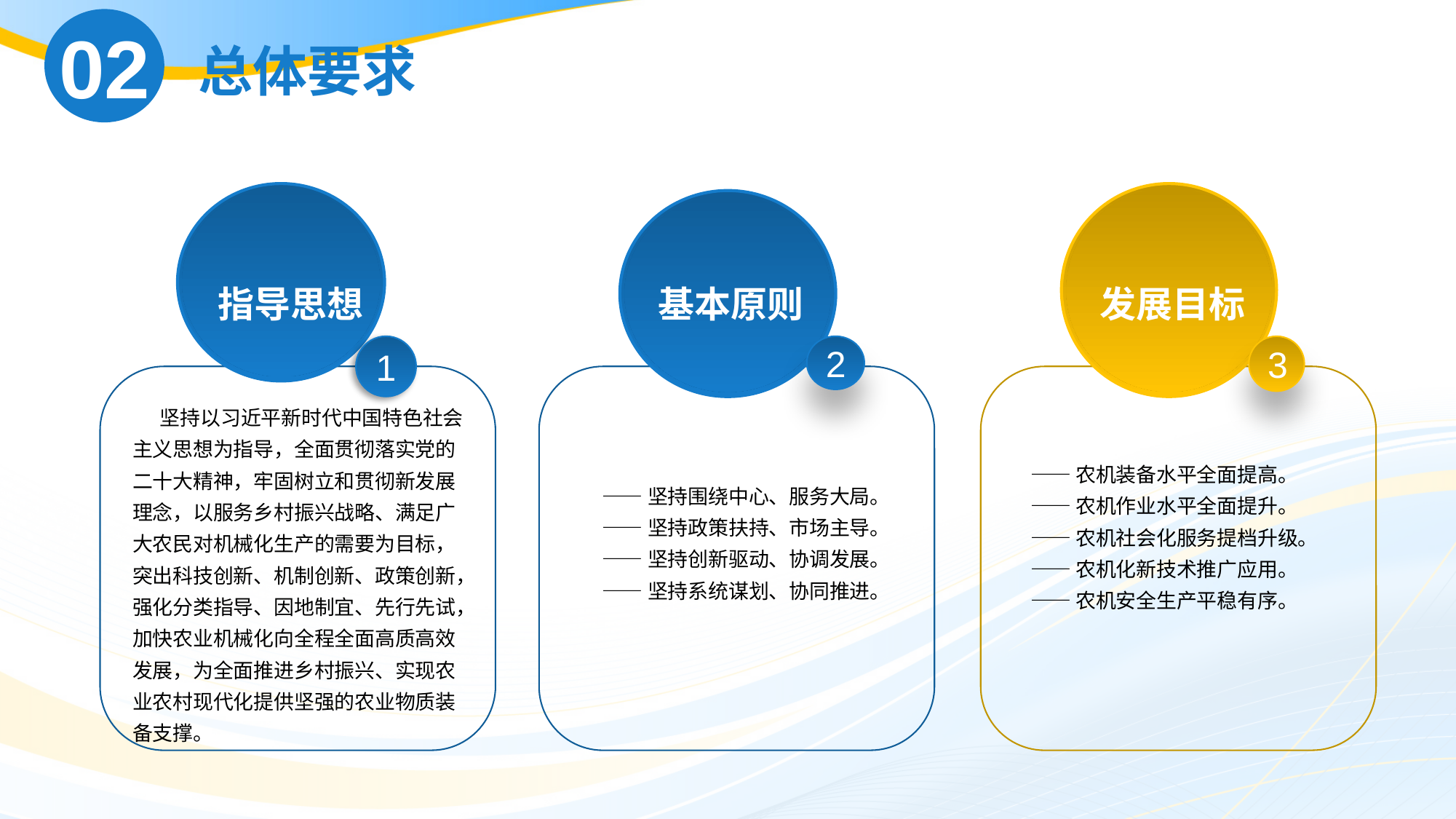

02
总体要求

基本原则
发展目标
指导思想
2
3
1

     坚持以习近平新时代中国特色社会主义思想为指导，全面贯彻落实党的二十大精神，牢固树立和贯彻新发展理念，以服务乡村振兴战略、满足广大农民对机械化生产的需要为目标，突出科技创新、机制创新、政策创新，强化分类指导、因地制宜、先行先试，加快农业机械化向全程全面高质高效发展，为全面推进乡村振兴、实现农业农村现代化提供坚强的农业物质装备支撑。
  ——农机装备水平全面提高。
  ——农机作业水平全面提升。
  ——农机社会化服务提档升级。
  ——农机化新技术推广应用。
  ——农机安全生产平稳有序。
     ——坚持围绕中心、服务大局。
     ——坚持政策扶持、市场主导。
     ——坚持创新驱动、协调发展。
     ——坚持系统谋划、协同推进。